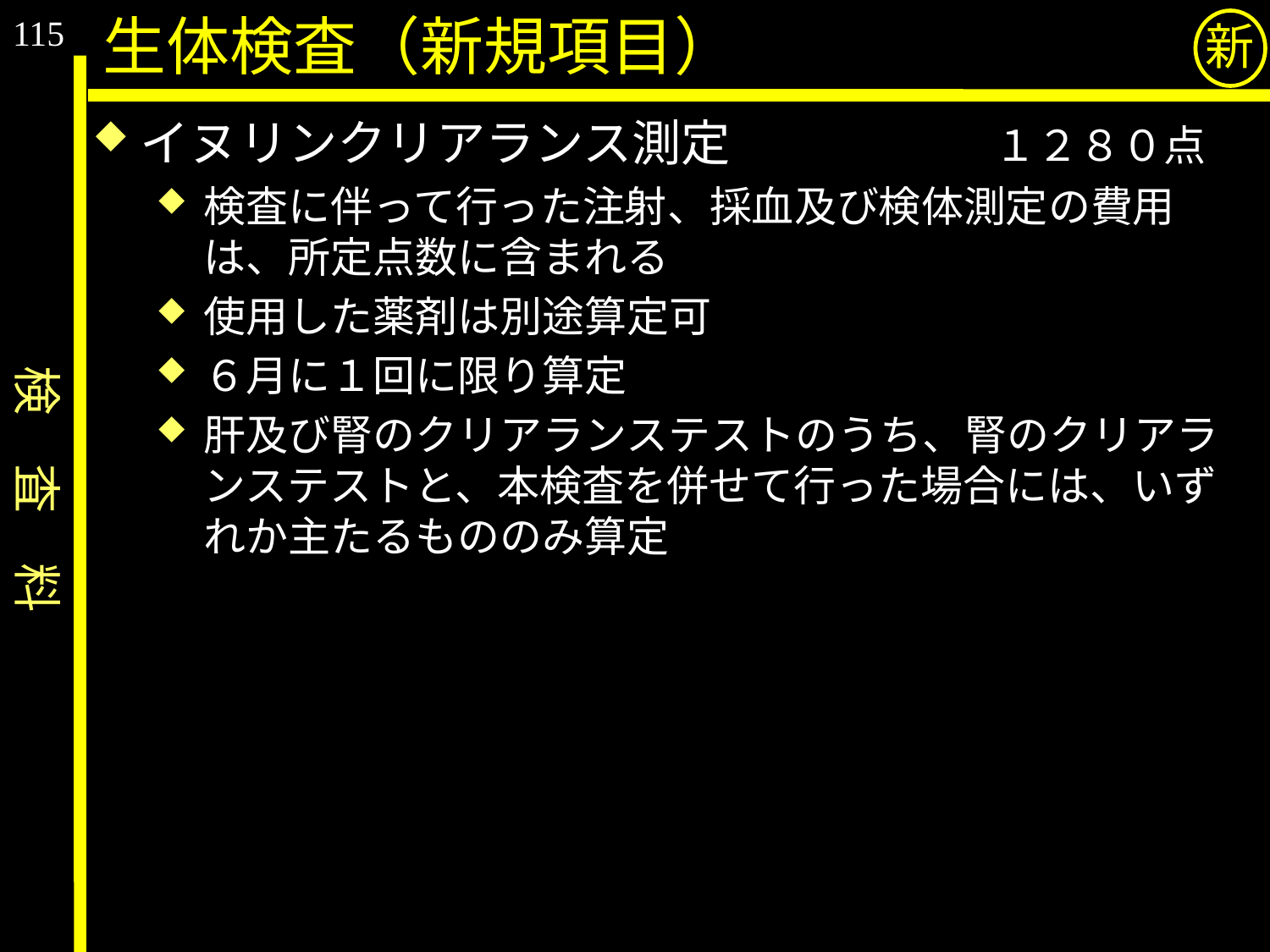

115
生体検査（新規項目）
新

イヌリンクリアランス測定　　　　　　 １２８０点
検査に伴って行った注射、採血及び検体測定の費用は、所定点数に含まれる
使用した薬剤は別途算定可
６月に１回に限り算定
肝及び腎のクリアランステストのうち、腎のクリアランステストと、本検査を併せて行った場合には、いずれか主たるもののみ算定
検　査　料